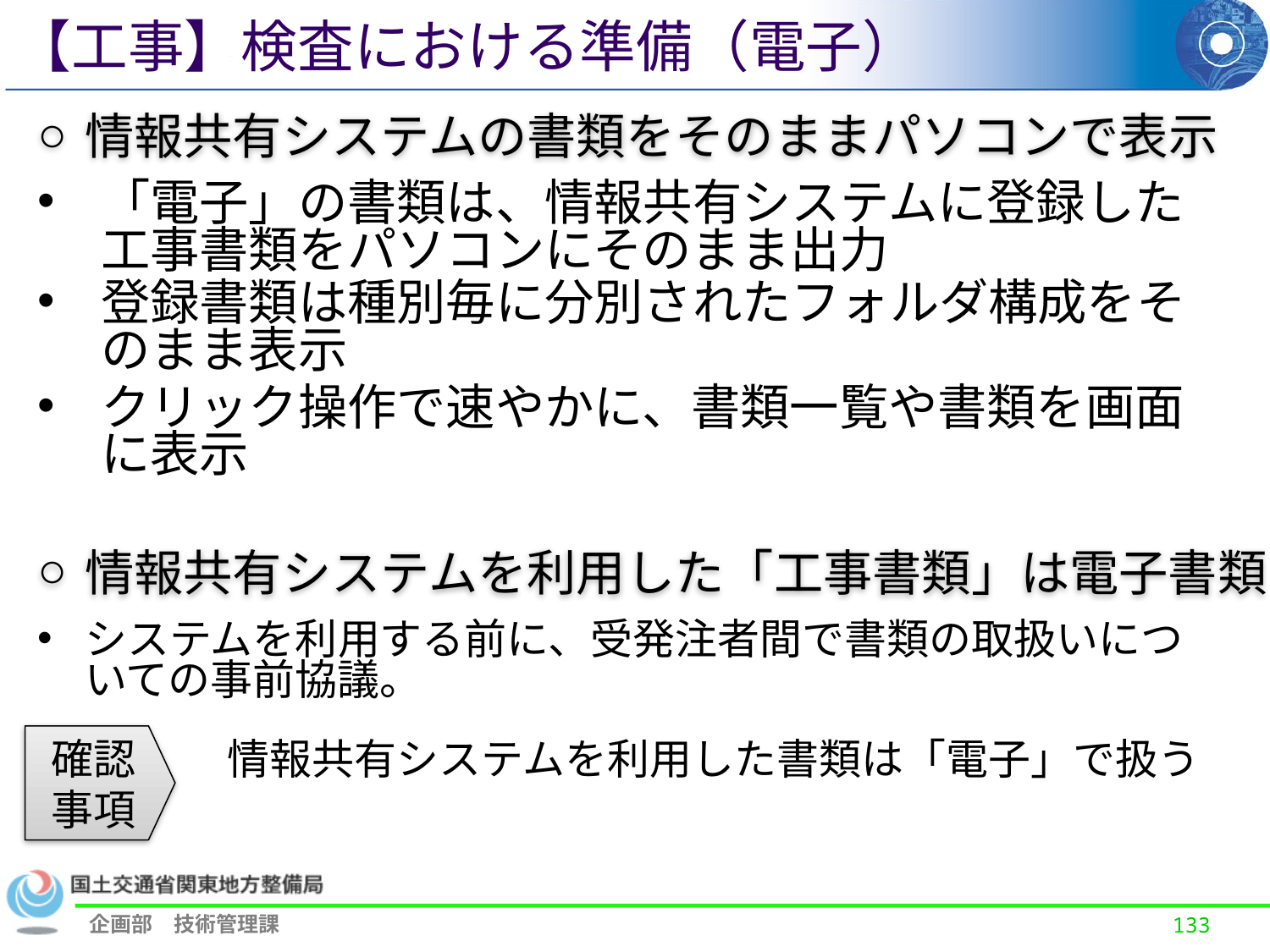

【工事】検査における準備（電子）
情報共有システムの書類をそのままパソコンで表示
「電子」の書類は、情報共有システムに登録した工事書類をパソコンにそのまま出力
登録書類は種別毎に分別されたフォルダ構成をそのまま表示
クリック操作で速やかに、書類一覧や書類を画面に表示
情報共有システムを利用した「工事書類」は電子書類
システムを利用する前に、受発注者間で書類の取扱いについての事前協議。
確認事項
情報共有システムを利用した書類は「電子」で扱う